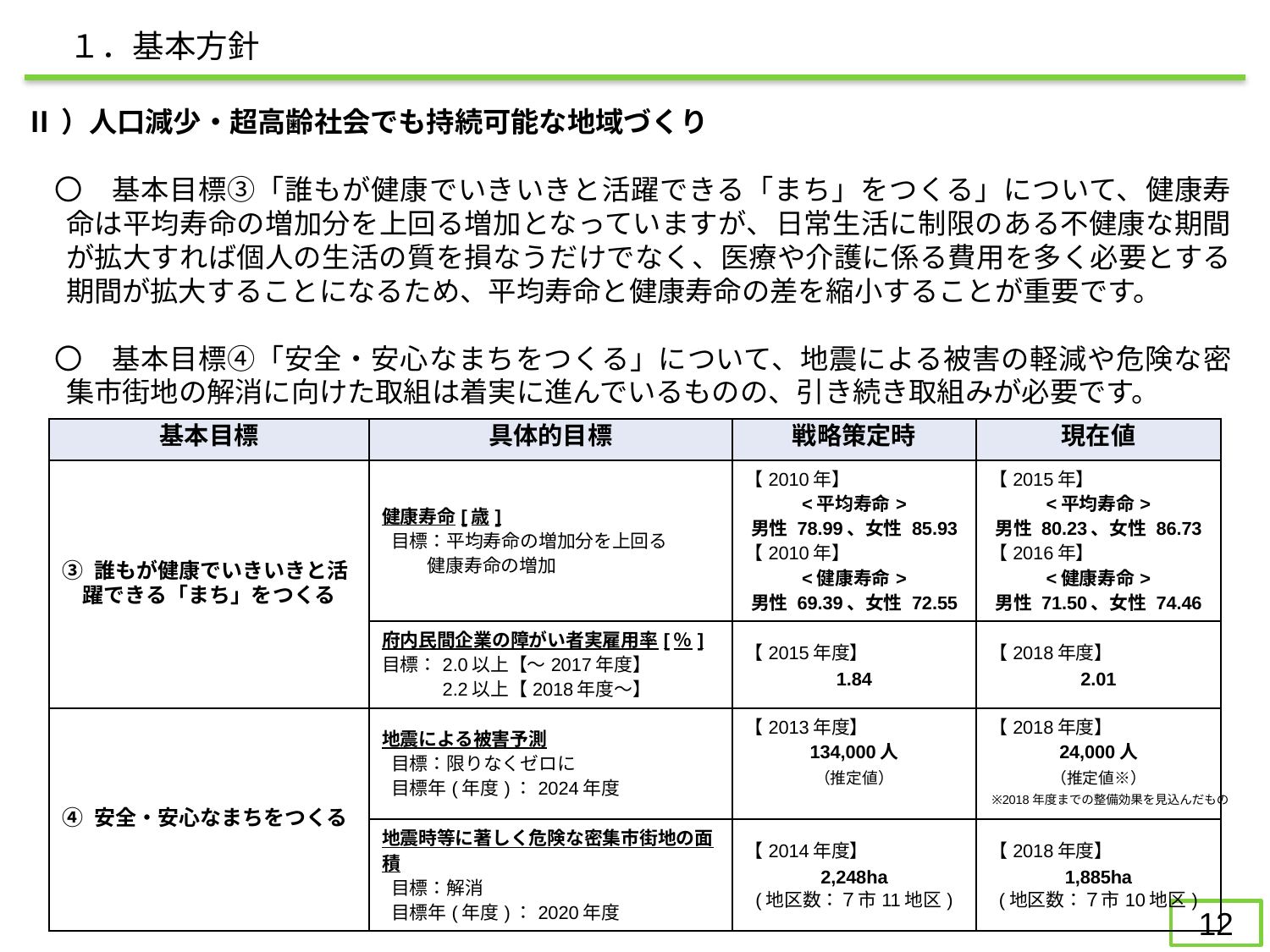

１．基本方針
Ⅱ）人口減少・超高齢社会でも持続可能な地域づくり

　〇　基本目標③「誰もが健康でいきいきと活躍できる「まち」をつくる」について、健康寿命は平均寿命の増加分を上回る増加となっていますが、日常生活に制限のある不健康な期間が拡大すれば個人の生活の質を損なうだけでなく、医療や介護に係る費用を多く必要とする期間が拡大することになるため、平均寿命と健康寿命の差を縮小することが重要です。

　〇　基本目標④「安全・安心なまちをつくる」について、地震による被害の軽減や危険な密集市街地の解消に向けた取組は着実に進んでいるものの、引き続き取組みが必要です。
| 基本目標 | 具体的目標 | 戦略策定時 | 現在値 |
| --- | --- | --- | --- |
| ③ 誰もが健康でいきいきと活 躍できる「まち」をつくる | 健康寿命[歳] 目標：平均寿命の増加分を上回る 健康寿命の増加 | 【2010年】 <平均寿命> 男性 78.99、女性 85.93 【2010年】 <健康寿命> 男性 69.39、女性 72.55 | 【2015年】 <平均寿命> 男性 80.23、女性 86.73 【2016年】 <健康寿命> 男性 71.50、女性 74.46 |
|  | 府内民間企業の障がい者実雇用率[％] 目標：2.0以上【～2017年度】 　　　2.2以上【2018年度～】 | 【2015年度】 1.84 | 【2018年度】 2.01 |
| ④ 安全・安心なまちをつくる | 地震による被害予測 目標：限りなくゼロに 目標年(年度)：2024年度 | 【2013年度】 134,000人 （推定値） | 【2018年度】 24,000人 （推定値※） |
|  | 地震時等に著しく危険な密集市街地の面積 目標：解消 目標年(年度)：2020年度 | 【2014年度】 2,248ha (地区数：７市11地区) | 【2018年度】 1,885ha (地区数：７市10地区) |
※2018年度までの整備効果を見込んだもの
12